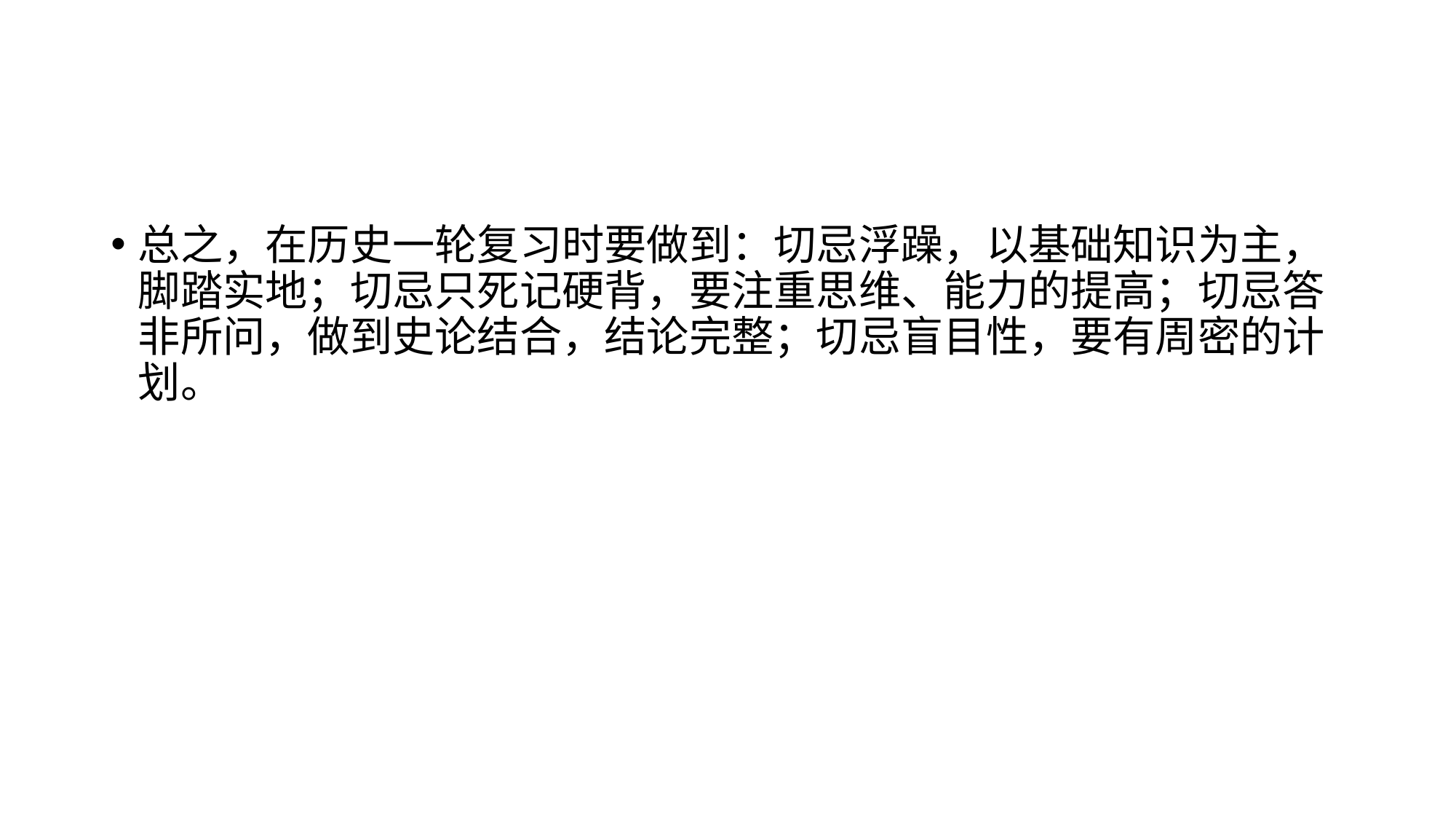

#
总之，在历史一轮复习时要做到：切忌浮躁，以基础知识为主，脚踏实地；切忌只死记硬背，要注重思维、能力的提高；切忌答非所问，做到史论结合，结论完整；切忌盲目性，要有周密的计划。